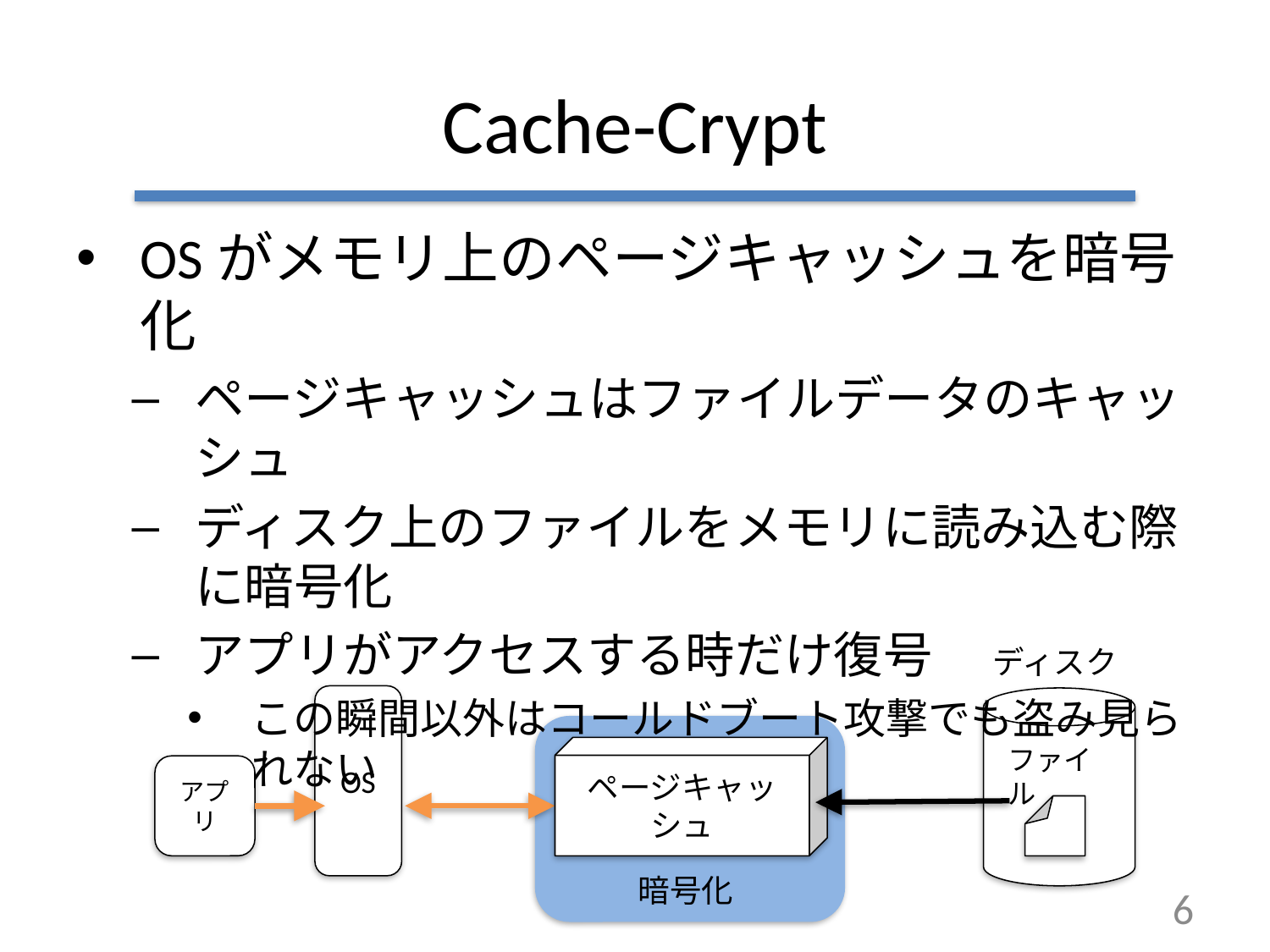

# Cache-Crypt
OSがメモリ上のページキャッシュを暗号化
ページキャッシュはファイルデータのキャッシュ
ディスク上のファイルをメモリに読み込む際に暗号化
アプリがアクセスする時だけ復号
この瞬間以外はコールドブート攻撃でも盗み見られない
ディスク
OS

ファイル
ページキャッシュ

暗号化
アプリ

6